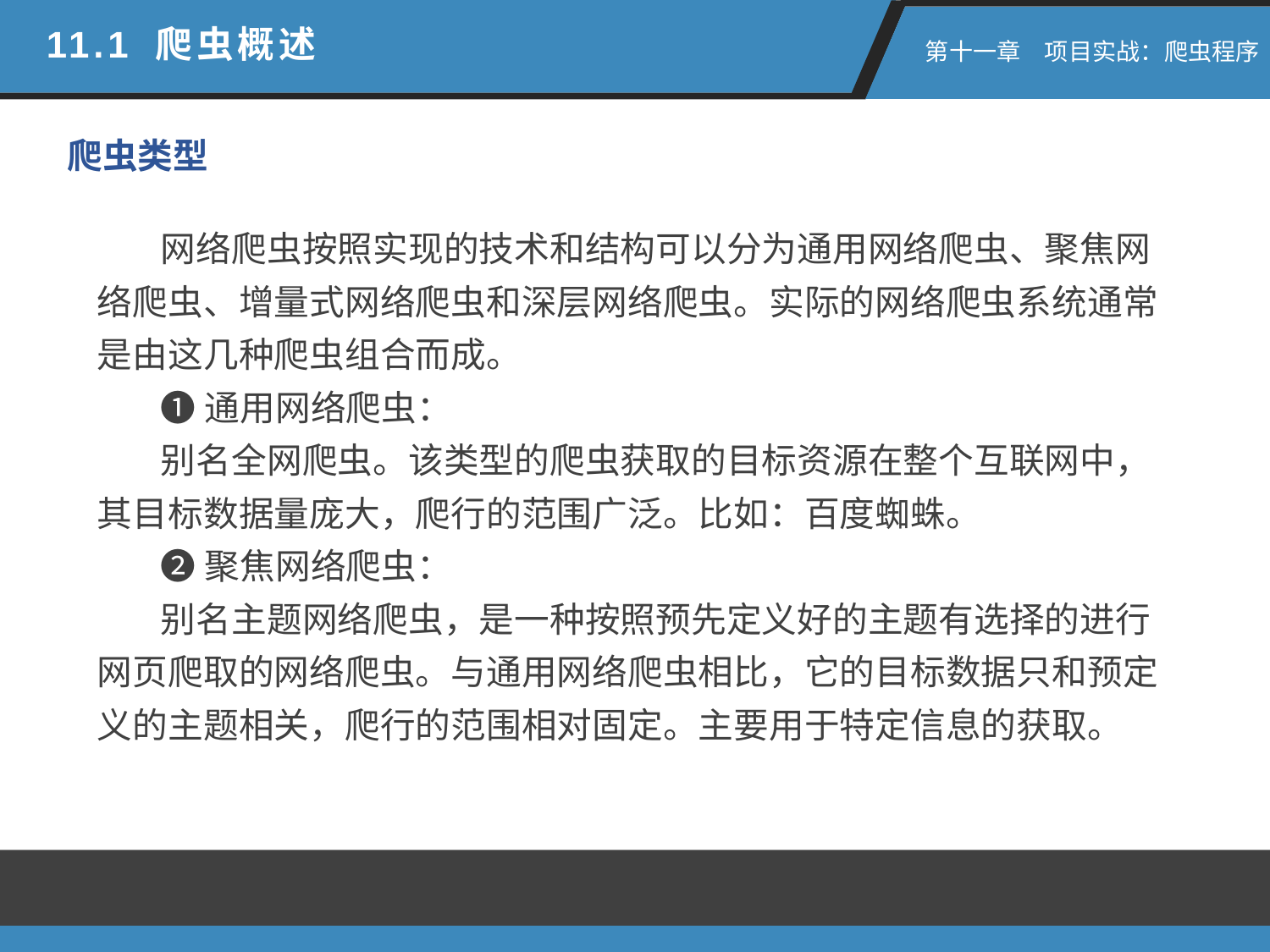

11.1 爬虫概述
  第十一章　项目实战：爬虫程序
爬虫类型
网络爬虫按照实现的技术和结构可以分为通用网络爬虫、聚焦网络爬虫、增量式网络爬虫和深层网络爬虫。实际的网络爬虫系统通常是由这几种爬虫组合而成。
❶通用网络爬虫：
别名全网爬虫。该类型的爬虫获取的目标资源在整个互联网中，其目标数据量庞大，爬行的范围广泛。比如：百度蜘蛛。
❷聚焦网络爬虫：
别名主题网络爬虫，是一种按照预先定义好的主题有选择的进行网页爬取的网络爬虫。与通用网络爬虫相比，它的目标数据只和预定义的主题相关，爬行的范围相对固定。主要用于特定信息的获取。